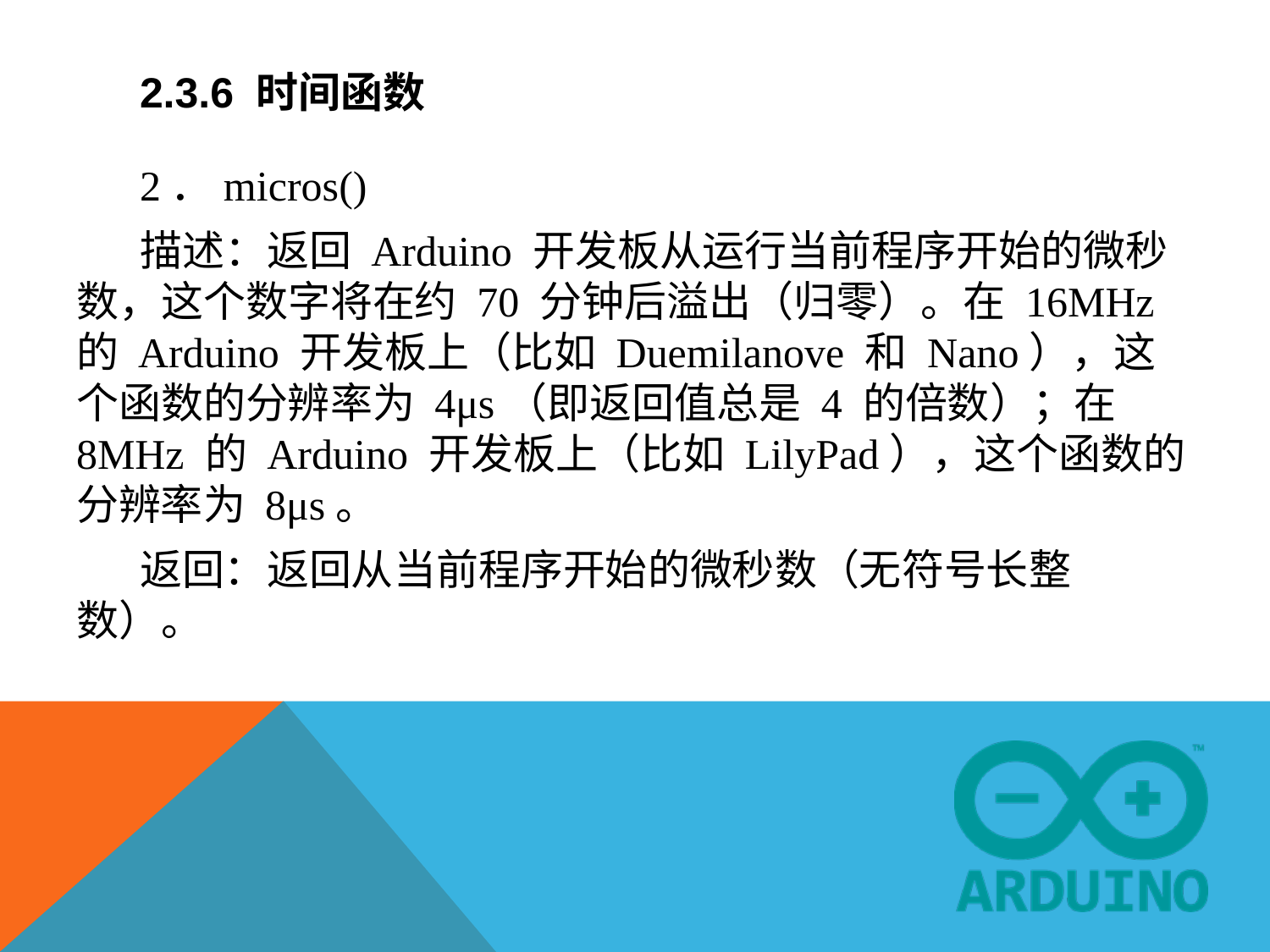

# 2.3.6 时间函数
2．micros()
描述：返回 Arduino 开发板从运行当前程序开始的微秒数，这个数字将在约 70 分钟后溢出（归零）。在 16MHz 的 Arduino 开发板上（比如 Duemilanove 和 Nano），这个函数的分辨率为 4μs（即返回值总是 4 的倍数）；在 8MHz 的 Arduino 开发板上（比如 LilyPad），这个函数的分辨率为 8μs。
返回：返回从当前程序开始的微秒数（无符号长整数）。